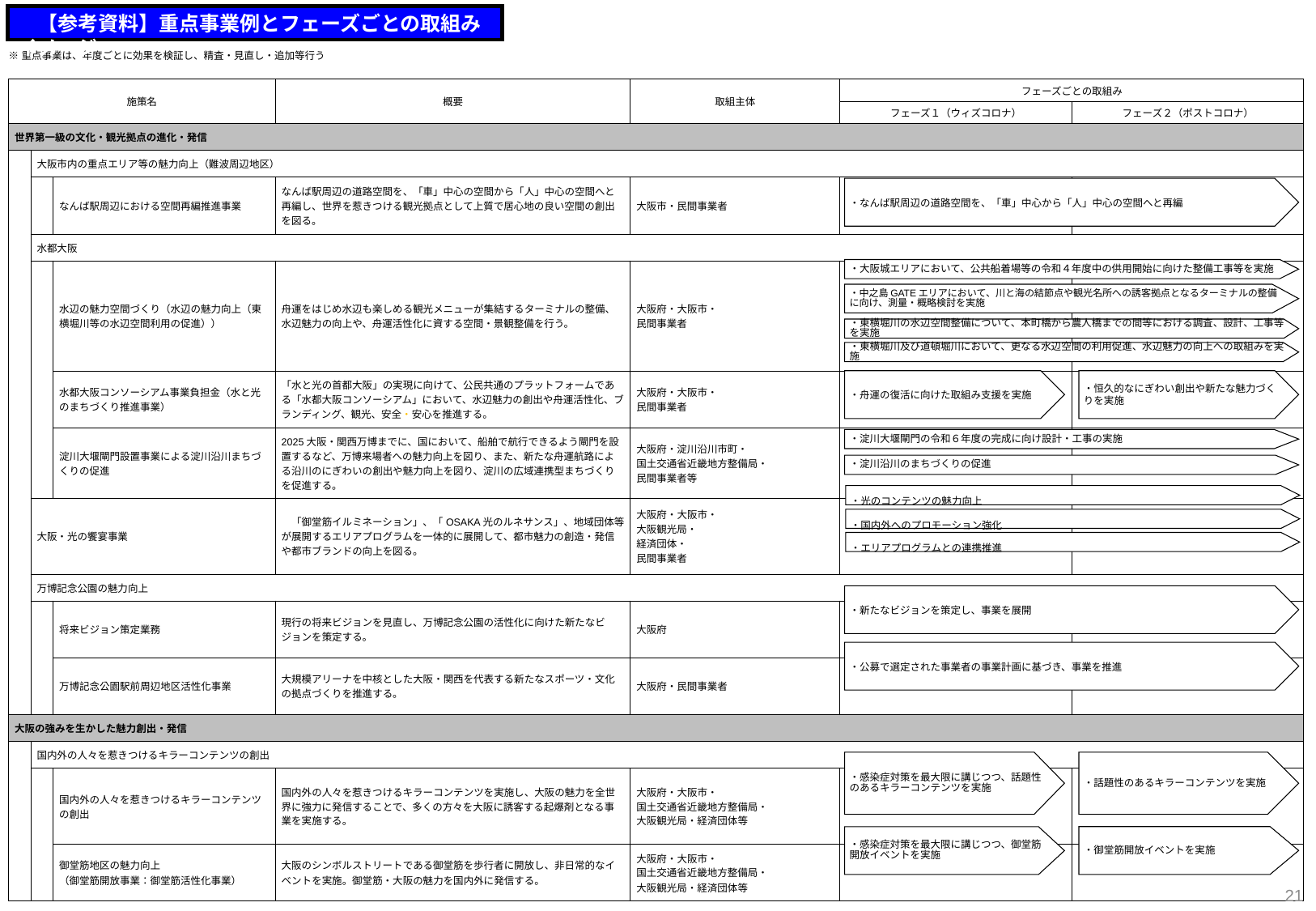

【参考資料】重点事業例とフェーズごとの取組みイメージ
|  |  |  |  |  |  |  |
| --- | --- | --- | --- | --- | --- | --- |
| ※重点事業は、年度ごとに効果を検証し、精査・見直し・追加等行う |  |  |  |  |  |  |
| 施策名 |  |  | 概要 | 取組主体 | フェーズごとの取組み |  |
|  |  |  |  |  | フェーズ１（ウィズコロナ） | フェーズ２（ポストコロナ） |
| 世界第一級の文化・観光拠点の進化・発信 |  |  |  |  |  |  |
|  | 大阪市内の重点エリア等の魅力向上（難波周辺地区） |  |  |  |  |  |
|  |  | なんば駅周辺における空間再編推進事業 | なんば駅周辺の道路空間を、「車」中心の空間から「人」中心の空間へと再編し、世界を惹きつける観光拠点として上質で居心地の良い空間の創出を図る。 | 大阪市・民間事業者 |  |  |
|  | 水都大阪 |  |  |  |  |  |
|  |  | 水辺の魅力空間づくり（水辺の魅力向上（東横堀川等の水辺空間利用の促進）） | 舟運をはじめ水辺も楽しめる観光メニューが集結するターミナルの整備、水辺魅力の向上や、舟運活性化に資する空間・景観整備を行う。 | 大阪府・大阪市・ 民間事業者 |  |  |
|  |  | 水都大阪コンソーシアム事業負担金（水と光のまちづくり推進事業） | 「水と光の首都大阪」の実現に向けて、公民共通のプラットフォームである「水都大阪コンソーシアム」において、水辺魅力の創出や舟運活性化、ブランディング、観光、安全・安心を推進する。 | 大阪府・大阪市・ 民間事業者 |  |  |
|  |  | 淀川大堰閘門設置事業による淀川沿川まちづくりの促進 | 2025大阪・関西万博までに、国において、船舶で航行できるよう閘門を設置するなど、万博来場者への魅力向上を図り、また、新たな舟運航路による沿川のにぎわいの創出や魅力向上を図り、淀川の広域連携型まちづくりを促進する。 | 大阪府・淀川沿川市町・ 国土交通省近畿地方整備局・ 民間事業者等 |  |  |
|  | 大阪・光の饗宴事業 |  | 「御堂筋イルミネーション」、「OSAKA光のルネサンス」、地域団体等が展開するエリアプログラムを一体的に展開して、都市魅力の創造・発信や都市ブランドの向上を図る。 | 大阪府・大阪市・ 大阪観光局・ 経済団体・ 民間事業者 |  |  |
|  | 万博記念公園の魅力向上 |  |  |  |  |  |
|  |  | 将来ビジョン策定業務 | 現行の将来ビジョンを見直し、万博記念公園の活性化に向けた新たなビジョンを策定する。 | 大阪府 |  |  |
|  |  | 万博記念公園駅前周辺地区活性化事業 | 大規模アリーナを中核とした大阪・関西を代表する新たなスポーツ・文化の拠点づくりを推進する。 | 大阪府・民間事業者 |  |  |
| 大阪の強みを生かした魅力創出・発信 |  |  |  |  |  |  |
|  | 国内外の人々を惹きつけるキラーコンテンツの創出 |  |  |  |  |  |
|  |  | 国内外の人々を惹きつけるキラーコンテンツの創出 | 国内外の人々を惹きつけるキラーコンテンツを実施し、大阪の魅力を全世界に強力に発信することで、多くの方々を大阪に誘客する起爆剤となる事業を実施する。 | 大阪府・大阪市・ 国土交通省近畿地方整備局・ 大阪観光局・経済団体等 |  |  |
|  |  | 御堂筋地区の魅力向上 （御堂筋開放事業：御堂筋活性化事業） | 大阪のシンボルストリートである御堂筋を歩行者に開放し、非日常的なイベントを実施。御堂筋・大阪の魅力を国内外に発信する。 | 大阪府・大阪市・ 国土交通省近畿地方整備局・ 大阪観光局・経済団体等 |  |  |
・なんば駅周辺の道路空間を、「車」中心から「人」中心の空間へと再編
・大阪城エリアにおいて、公共船着場等の令和４年度中の供用開始に向けた整備工事等を実施
・中之島GATEエリアにおいて、川と海の結節点や観光名所への誘客拠点となるターミナルの整備に向け、測量・概略検討を実施
・東横堀川の水辺空間整備について、本町橋から農人橋までの間等における調査、設計、工事等を実施
・東横堀川及び道頓堀川において、更なる水辺空間の利用促進、水辺魅力の向上への取組みを実施
・舟運の復活に向けた取組み支援を実施
・恒久的なにぎわい創出や新たな魅力づくりを実施
・淀川大堰閘門の令和６年度の完成に向け設計・工事の実施
・淀川沿川のまちづくりの促進
・光のコンテンツの魅力向上
・国内外へのプロモーション強化
・エリアプログラムとの連携推進
・新たなビジョンを策定し、事業を展開
・公募で選定された事業者の事業計画に基づき、事業を推進
・感染症対策を最大限に講じつつ、話題性のあるキラーコンテンツを実施
・話題性のあるキラーコンテンツを実施
・御堂筋開放イベントを実施
・感染症対策を最大限に講じつつ、御堂筋開放イベントを実施
21